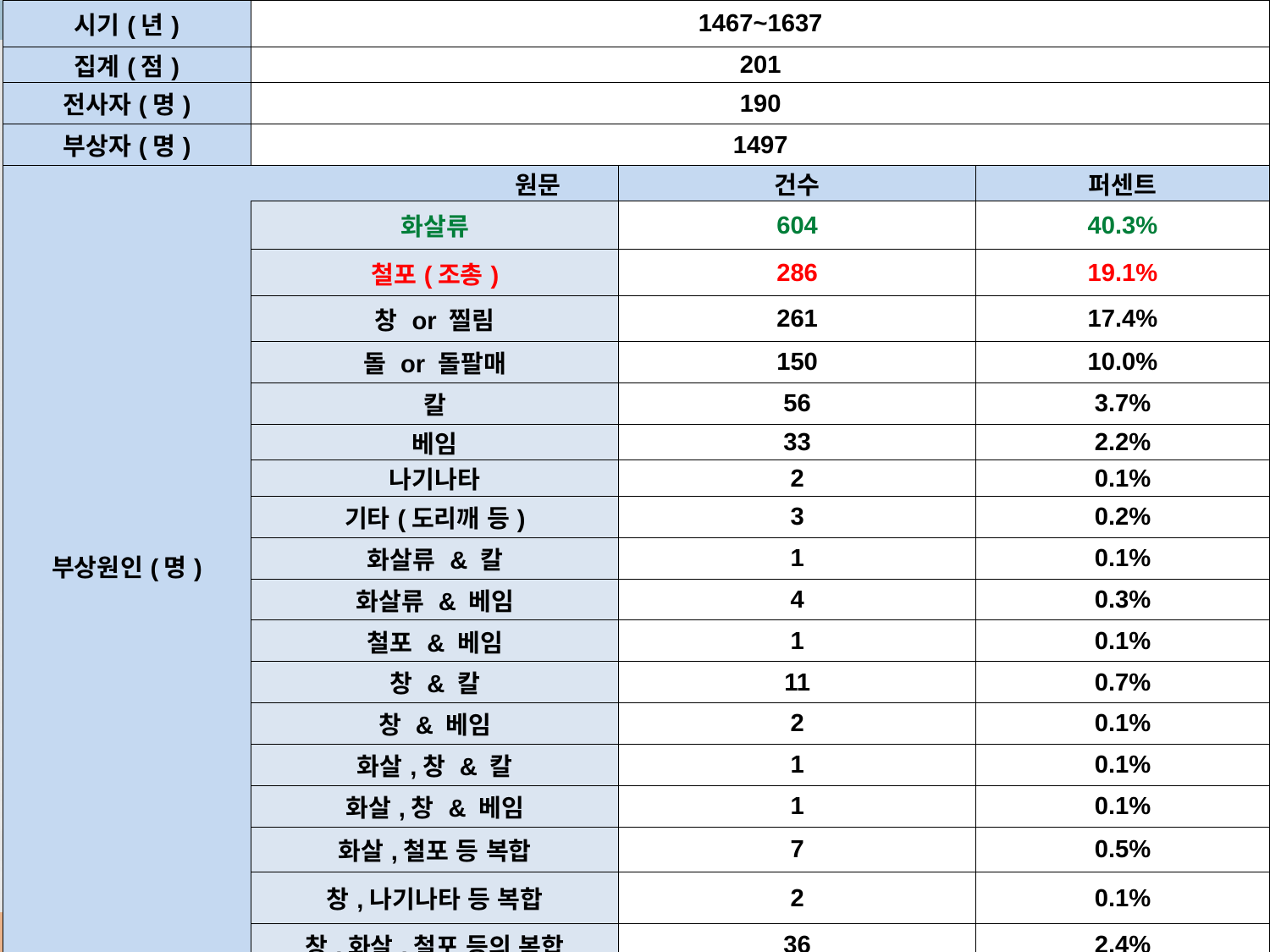

| 시기(년) | 1467~1637 |  |  |  |
| --- | --- | --- | --- | --- |
| 집계(점) | 201 |  |  |  |
| 전사자(명) | 190 |  |  |  |
| 부상자(명) | 1497 |  |  |  |
| 부상원인(명) |  | 원문 | 건수 | 퍼센트 |
|  | 화살류 |  | 604 | 40.3% |
|  | 철포(조총) |  | 286 | 19.1% |
|  | 창 or 찔림 |  | 261 | 17.4% |
|  | 돌 or 돌팔매 |  | 150 | 10.0% |
|  | 칼 |  | 56 | 3.7% |
|  | 베임 |  | 33 | 2.2% |
|  | 나기나타 |  | 2 | 0.1% |
|  | 기타(도리깨 등) |  | 3 | 0.2% |
|  | 화살류 & 칼 |  | 1 | 0.1% |
|  | 화살류 & 베임 |  | 4 | 0.3% |
|  | 철포 & 베임 |  | 1 | 0.1% |
|  | 창 & 칼 |  | 11 | 0.7% |
|  | 창 & 베임 |  | 2 | 0.1% |
|  | 화살,창 & 칼 |  | 1 | 0.1% |
|  | 화살,창 & 베임 |  | 1 | 0.1% |
|  | 화살,철포 등 복합 |  | 7 | 0.5% |
|  | 창,나기나타 등 복합 |  | 2 | 0.1% |
|  | 창,화살,철포 등의 복합 |  | 36 | 2.4% |